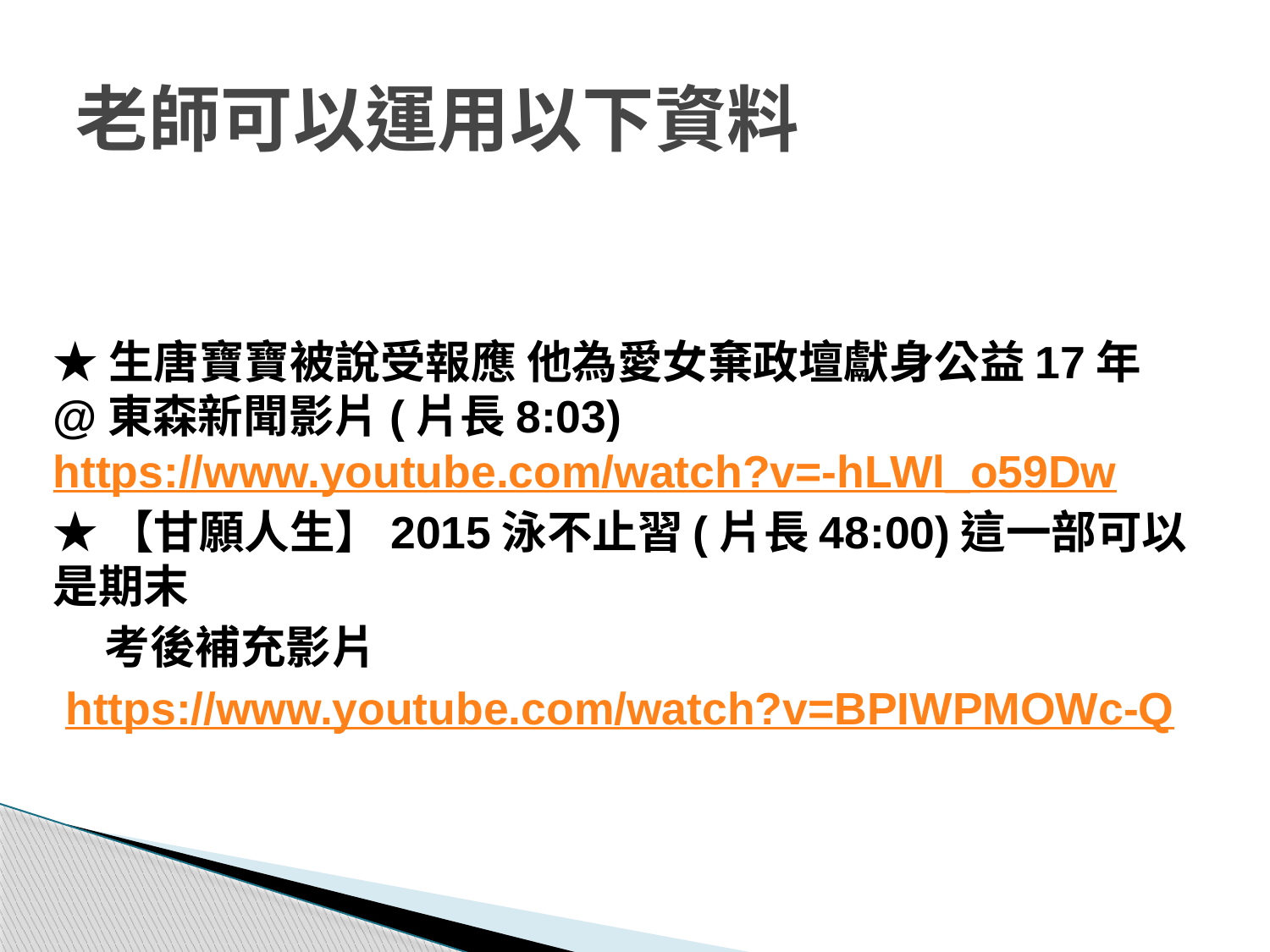

# 老師可以運用以下資料

★生唐寶寶被說受報應 他為愛女棄政壇獻身公益17年 @東森新聞影片(片長8:03)  https://www.youtube.com/watch?v=-hLWl_o59Dw
★【甘願人生】2015泳不止習(片長48:00)這一部可以是期末
    考後補充影片
 https://www.youtube.com/watch?v=BPIWPMOWc-Q